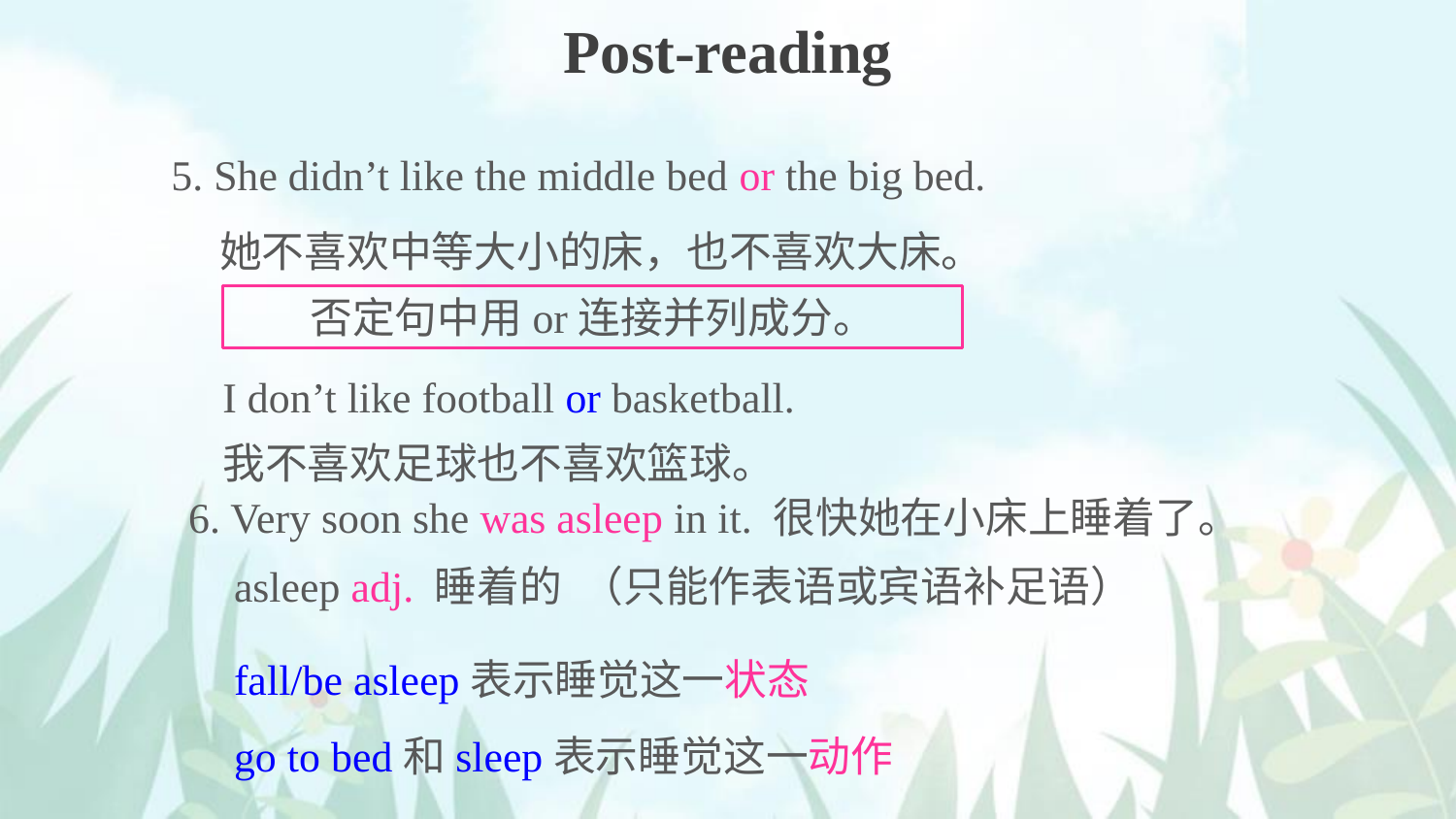

Post-reading
5. She didn’t like the middle bed or the big bed.
    她不喜欢中等大小的床，也不喜欢大床。
否定句中用or连接并列成分。
I don’t like football or basketball.
我不喜欢足球也不喜欢篮球。
6. Very soon she was asleep in it. 很快她在小床上睡着了。
asleep adj. 睡着的  （只能作表语或宾语补足语）
fall/be asleep表示睡觉这一状态
go to bed和sleep表示睡觉这一动作